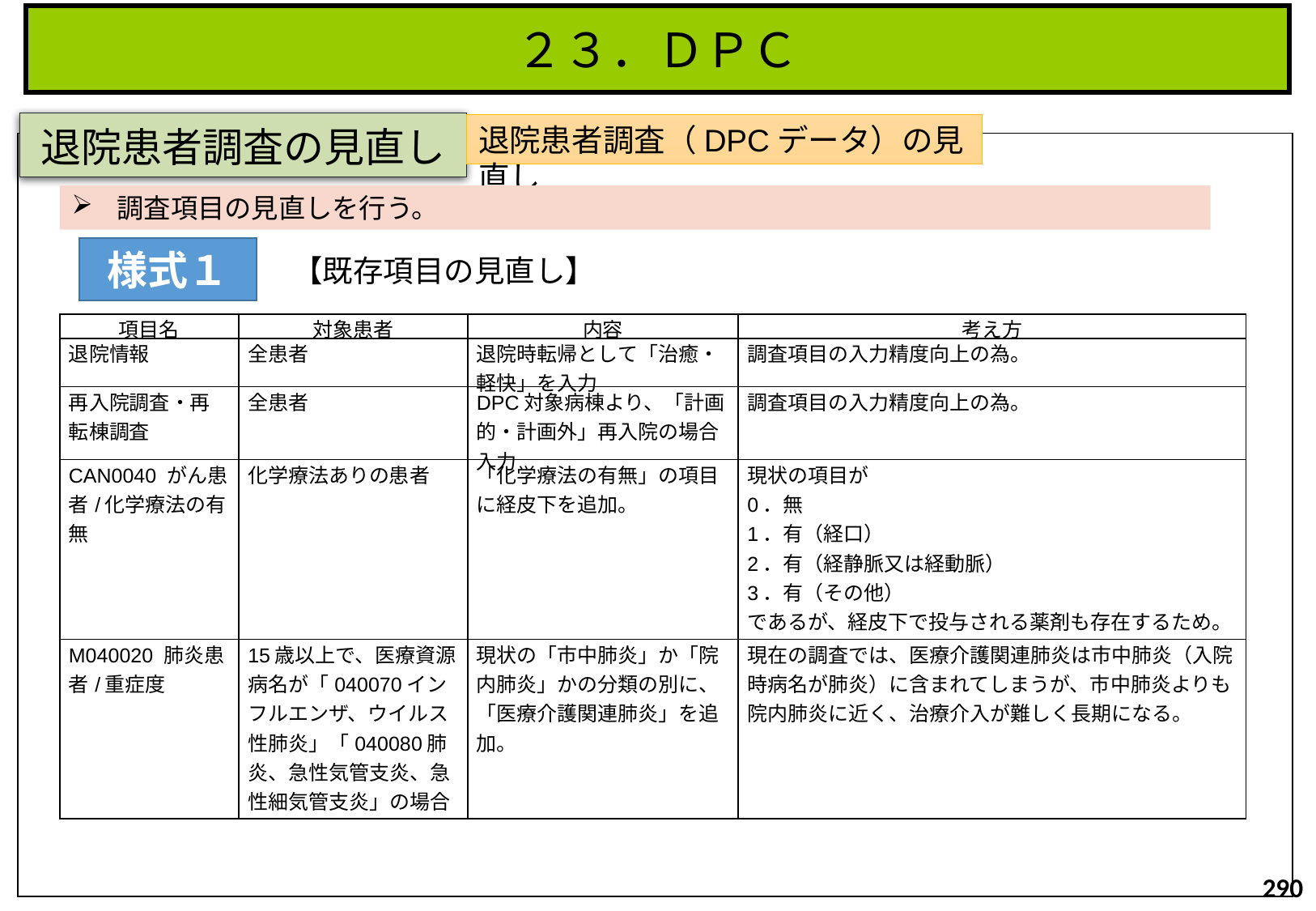

２３．ＤＰＣ
# 退院患者調査の見直し
退院患者調査（DPCデータ）の見直し

調査項目の見直しを行う。
様式１
【既存項目の見直し】
| 項目名 | 対象患者 | 内容 | 考え方 |
| --- | --- | --- | --- |
| 退院情報 | 全患者 | 退院時転帰として「治癒・軽快」を入力 | 調査項目の入力精度向上の為。 |
| 再入院調査・再転棟調査 | 全患者 | DPC対象病棟より、「計画的・計画外」再入院の場合入力 | 調査項目の入力精度向上の為。 |
| CAN0040 がん患者/化学療法の有無 | 化学療法ありの患者 | 「化学療法の有無」の項目に経皮下を追加。 | 現状の項目が 0．無 1．有（経口） 2．有（経静脈又は経動脈） 3．有（その他） であるが、経皮下で投与される薬剤も存在するため。 |
| M040020 肺炎患者/重症度 | 15歳以上で、医療資源病名が「040070インフルエンザ、ウイルス性肺炎」「040080肺炎、急性気管支炎、急性細気管支炎」の場合 | 現状の「市中肺炎」か「院内肺炎」かの分類の別に、「医療介護関連肺炎」を追加。 | 現在の調査では、医療介護関連肺炎は市中肺炎（入院時病名が肺炎）に含まれてしまうが、市中肺炎よりも院内肺炎に近く、治療介入が難しく長期になる。 |
290